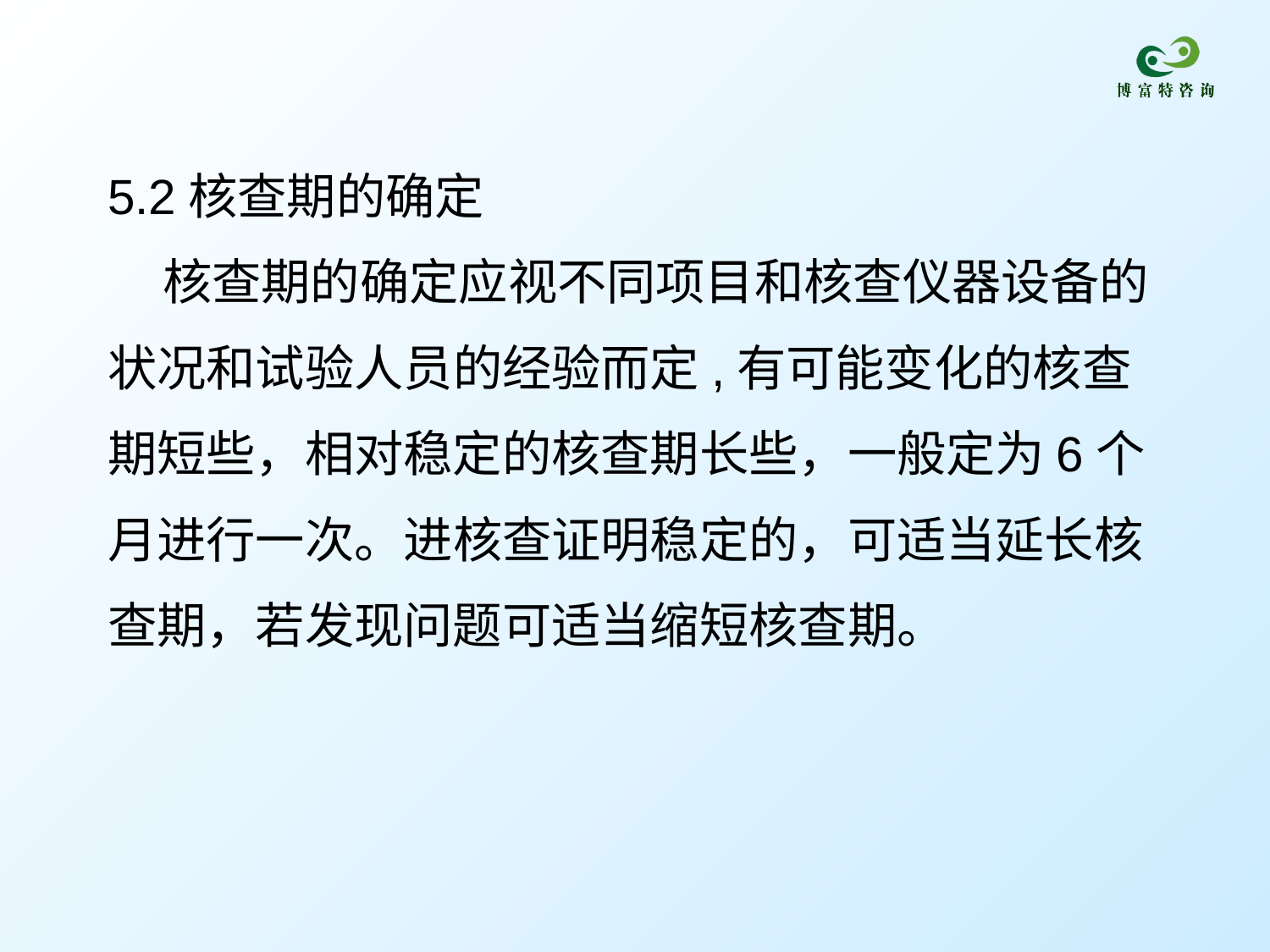

5.2核查期的确定
     核查期的确定应视不同项目和核查仪器设备的状况和试验人员的经验而定,有可能变化的核查期短些，相对稳定的核查期长些，一般定为6个月进行一次。进核查证明稳定的，可适当延长核查期，若发现问题可适当缩短核查期。